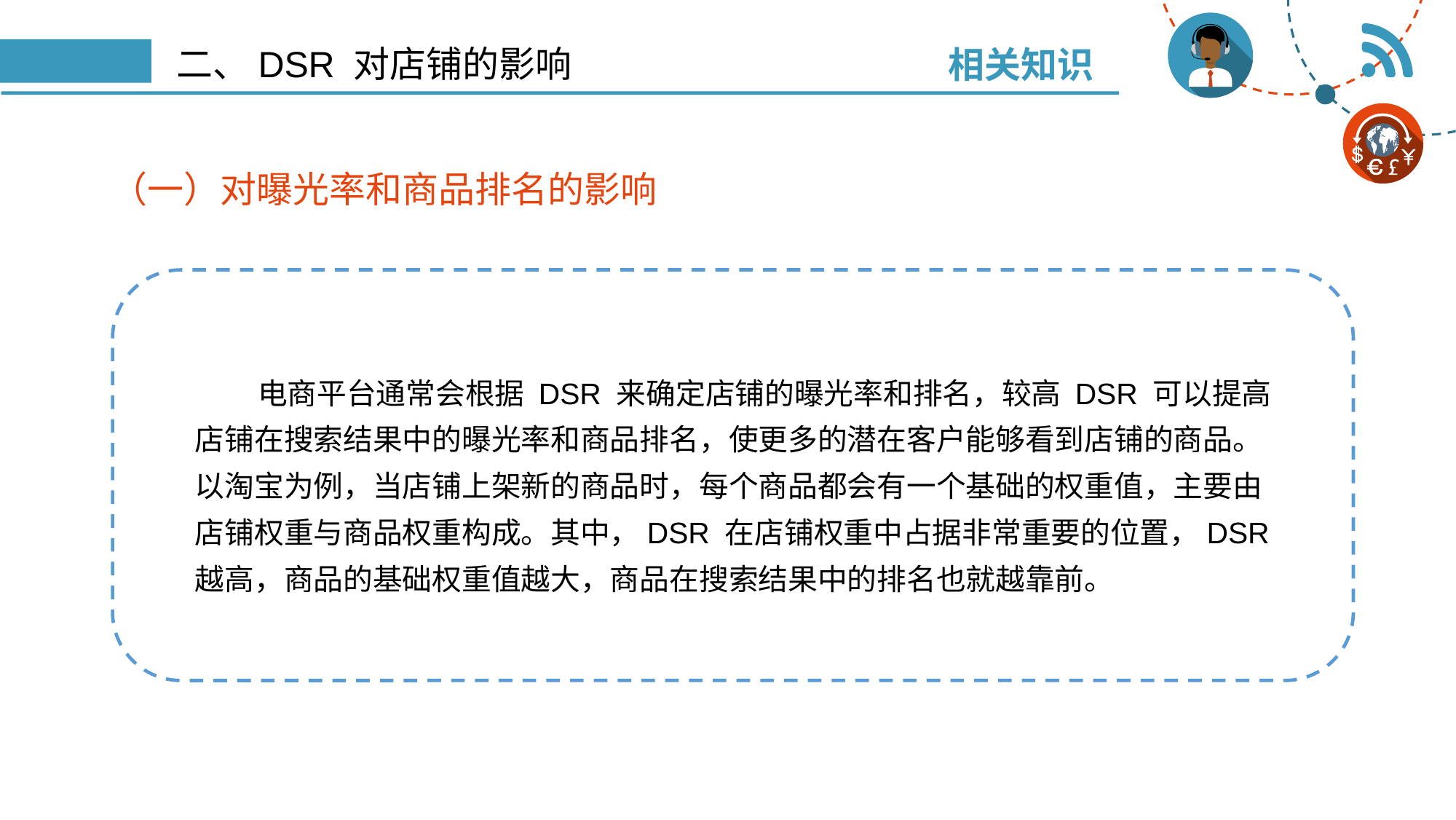

相关知识
# 二、DSR 对店铺的影响
（一）对曝光率和商品排名的影响

电商平台通常会根据 DSR 来确定店铺的曝光率和排名，较高 DSR 可以提高店铺在搜索结果中的曝光率和商品排名，使更多的潜在客户能够看到店铺的商品。以淘宝为例，当店铺上架新的商品时，每个商品都会有一个基础的权重值，主要由店铺权重与商品权重构成。其中，DSR 在店铺权重中占据非常重要的位置，DSR 越高，商品的基础权重值越大，商品在搜索结果中的排名也就越靠前。